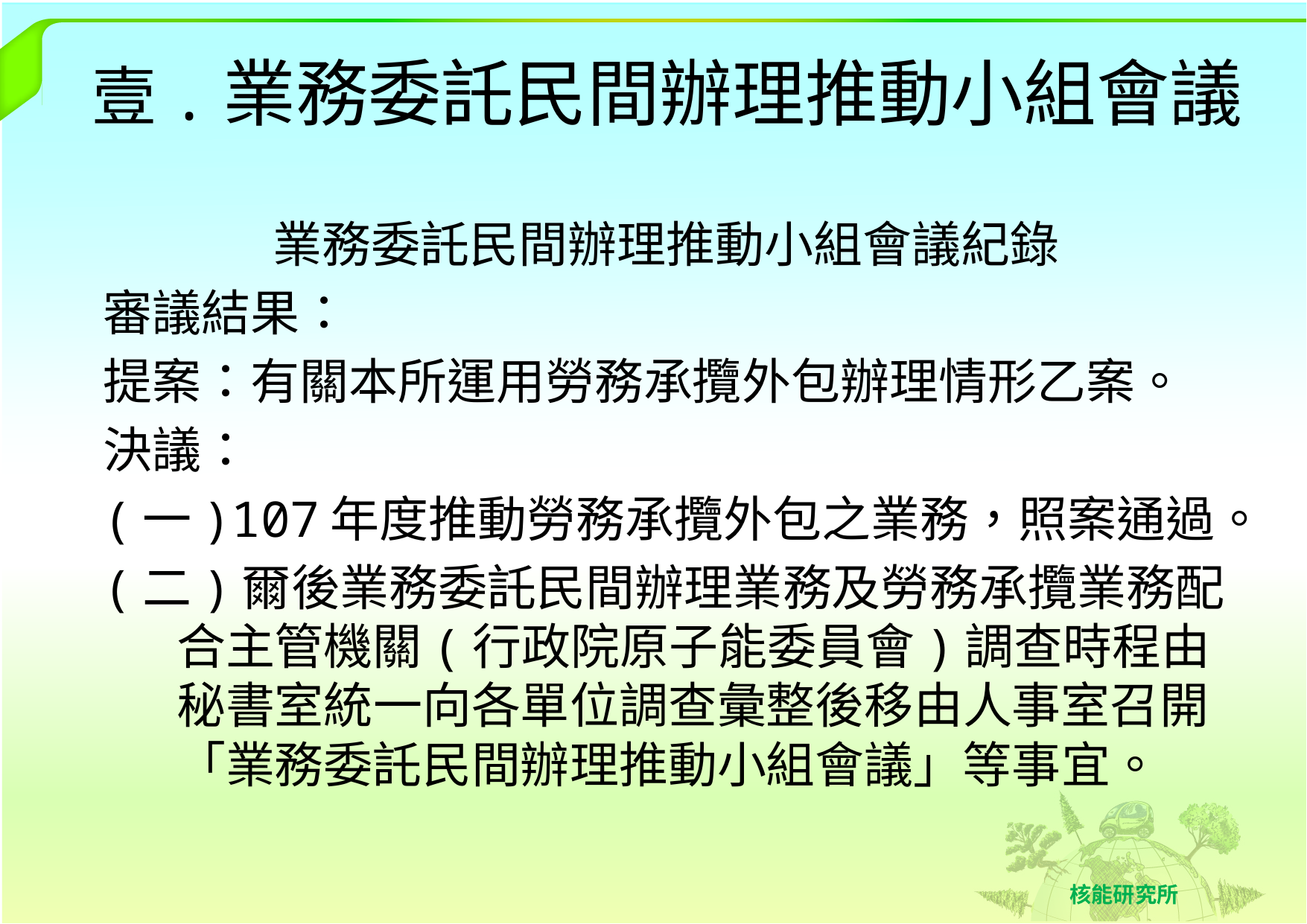

# 壹.業務委託民間辦理推動小組會議
業務委託民間辦理推動小組會議紀錄
審議結果：
提案：有關本所運用勞務承攬外包辦理情形乙案。
決議：
(一)107年度推動勞務承攬外包之業務，照案通過。
(二)爾後業務委託民間辦理業務及勞務承攬業務配合主管機關(行政院原子能委員會)調查時程由秘書室統一向各單位調查彙整後移由人事室召開「業務委託民間辦理推動小組會議」等事宜。